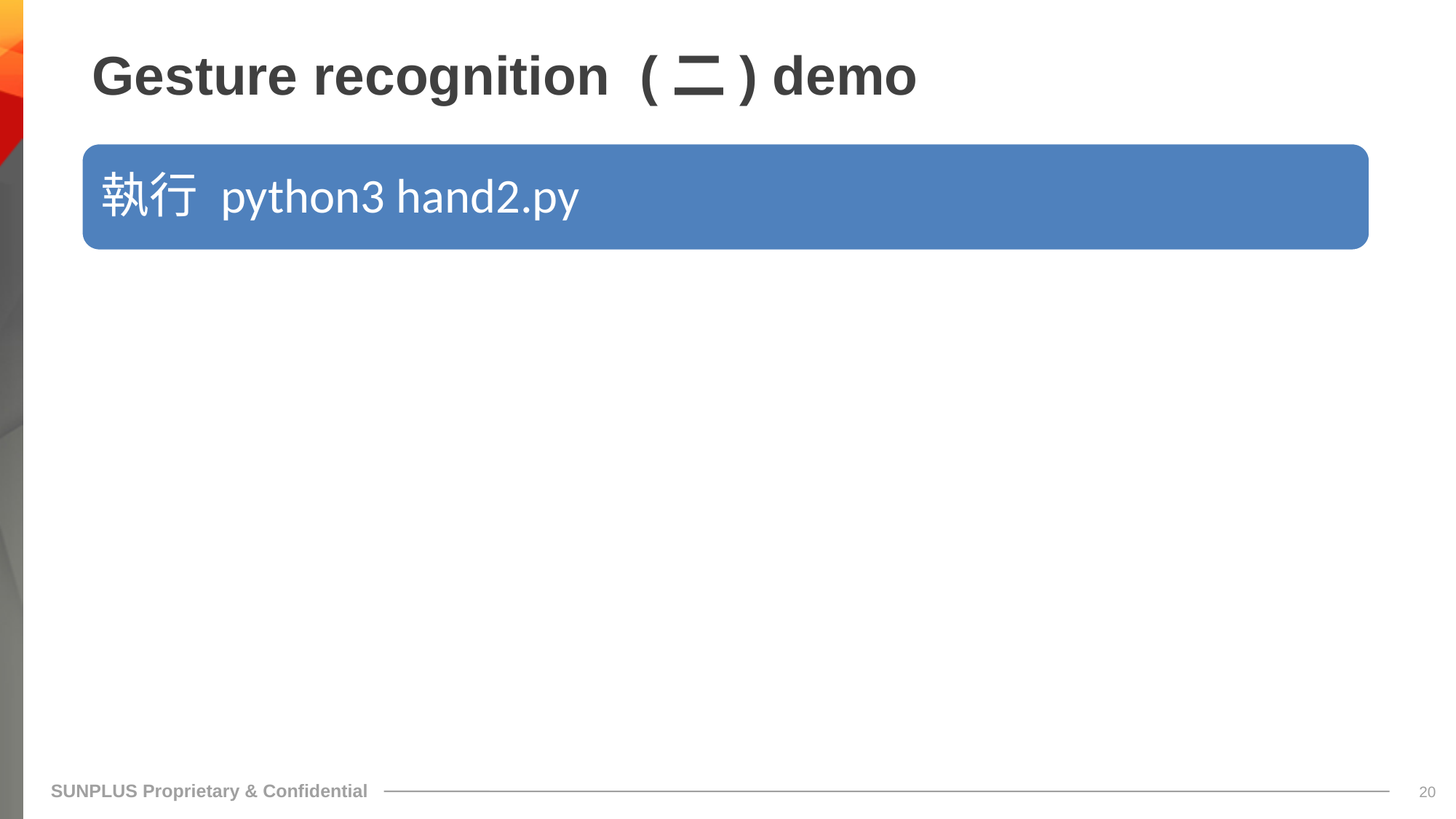

# Gesture recognition  (二) demo

執行 python3 hand2.py
20